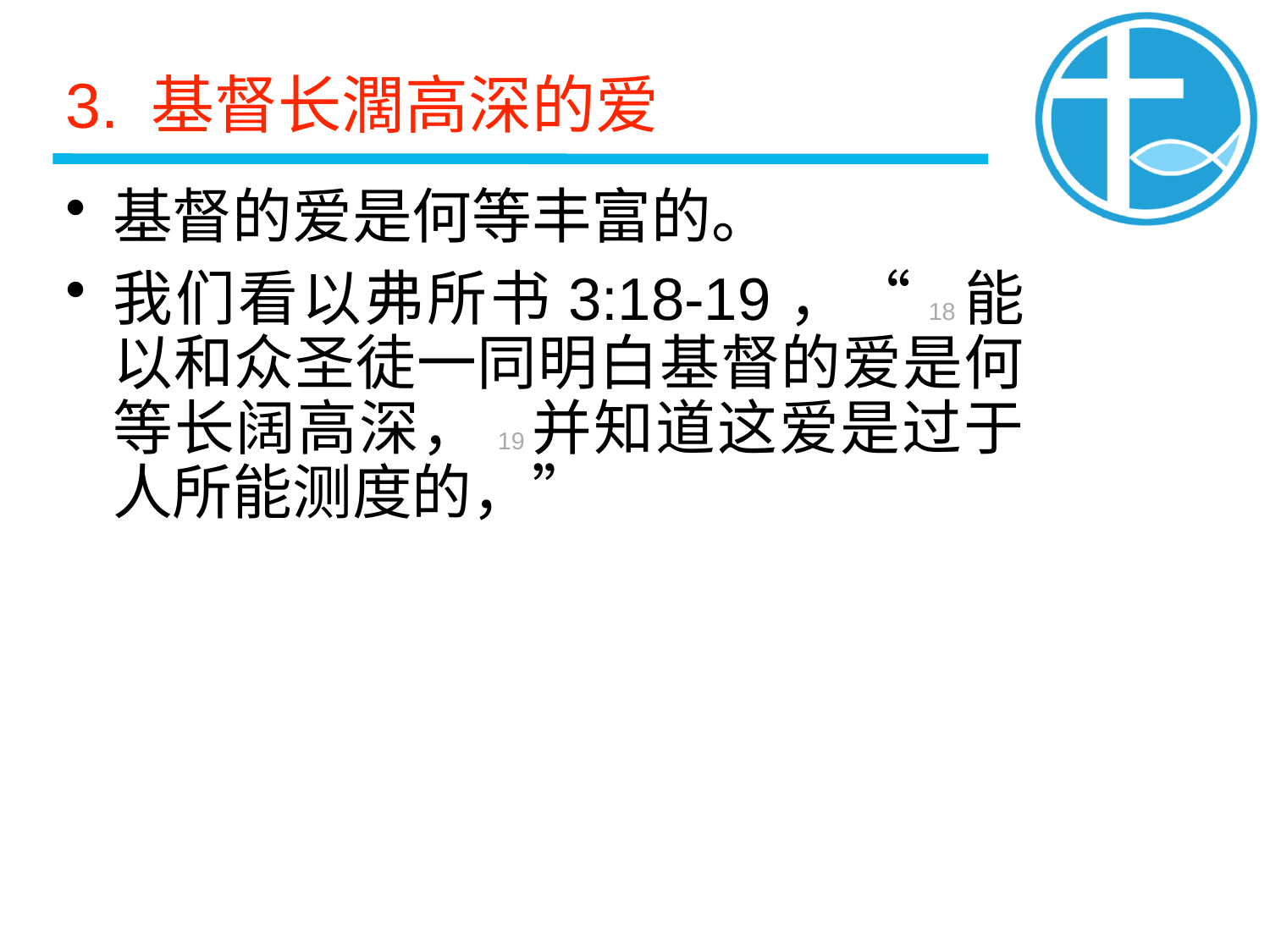

3. 基督长濶高深的爱
基督的爱是何等丰富的。
我们看以弗所书3:18-19，“18能以和众圣徒一同明白基督的爱是何等长阔高深，19并知道这爱是过于人所能测度的，”